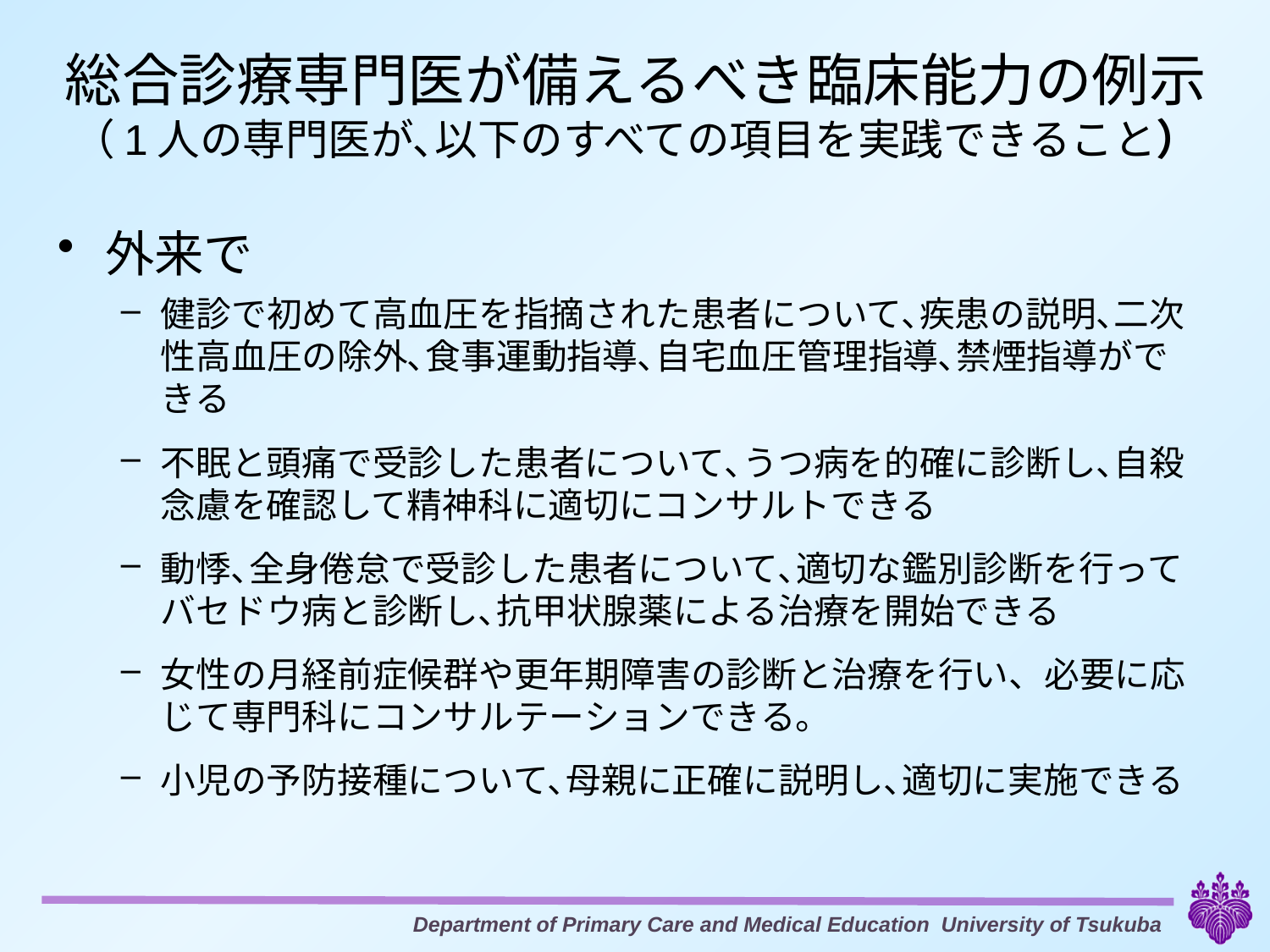

# 総合診療専門医が備えるべき臨床能力の例示 （1人の専門医が､以下のすべての項目を実践できること）
外来で
健診で初めて高血圧を指摘された患者について､疾患の説明､二次性高血圧の除外､食事運動指導､自宅血圧管理指導､禁煙指導ができる
不眠と頭痛で受診した患者について､うつ病を的確に診断し､自殺念慮を確認して精神科に適切にコンサルトできる
動悸､全身倦怠で受診した患者について､適切な鑑別診断を行ってバセドウ病と診断し､抗甲状腺薬による治療を開始できる
女性の月経前症候群や更年期障害の診断と治療を行い、必要に応じて専門科にコンサルテーションできる。
小児の予防接種について､母親に正確に説明し､適切に実施できる